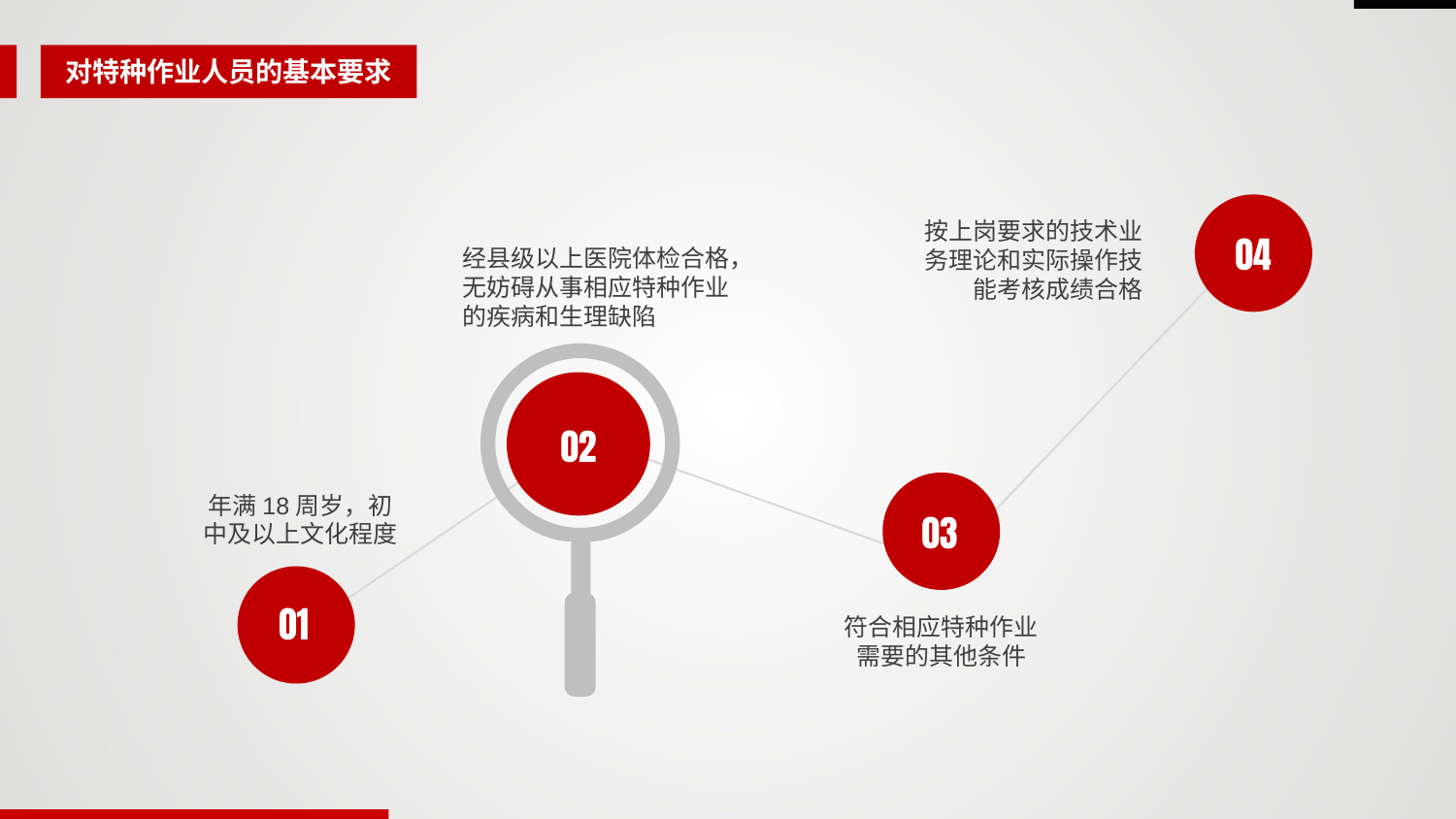

对特种作业人员的基本要求

按上岗要求的技术业务理论和实际操作技 能考核成绩合格
04

经县级以上医院体检合格，无妨碍从事相应特种作业的疾病和生理缺陷

02

年满18周岁，初中及以上文化程度
03

01
符合相应特种作业需要的其他条件